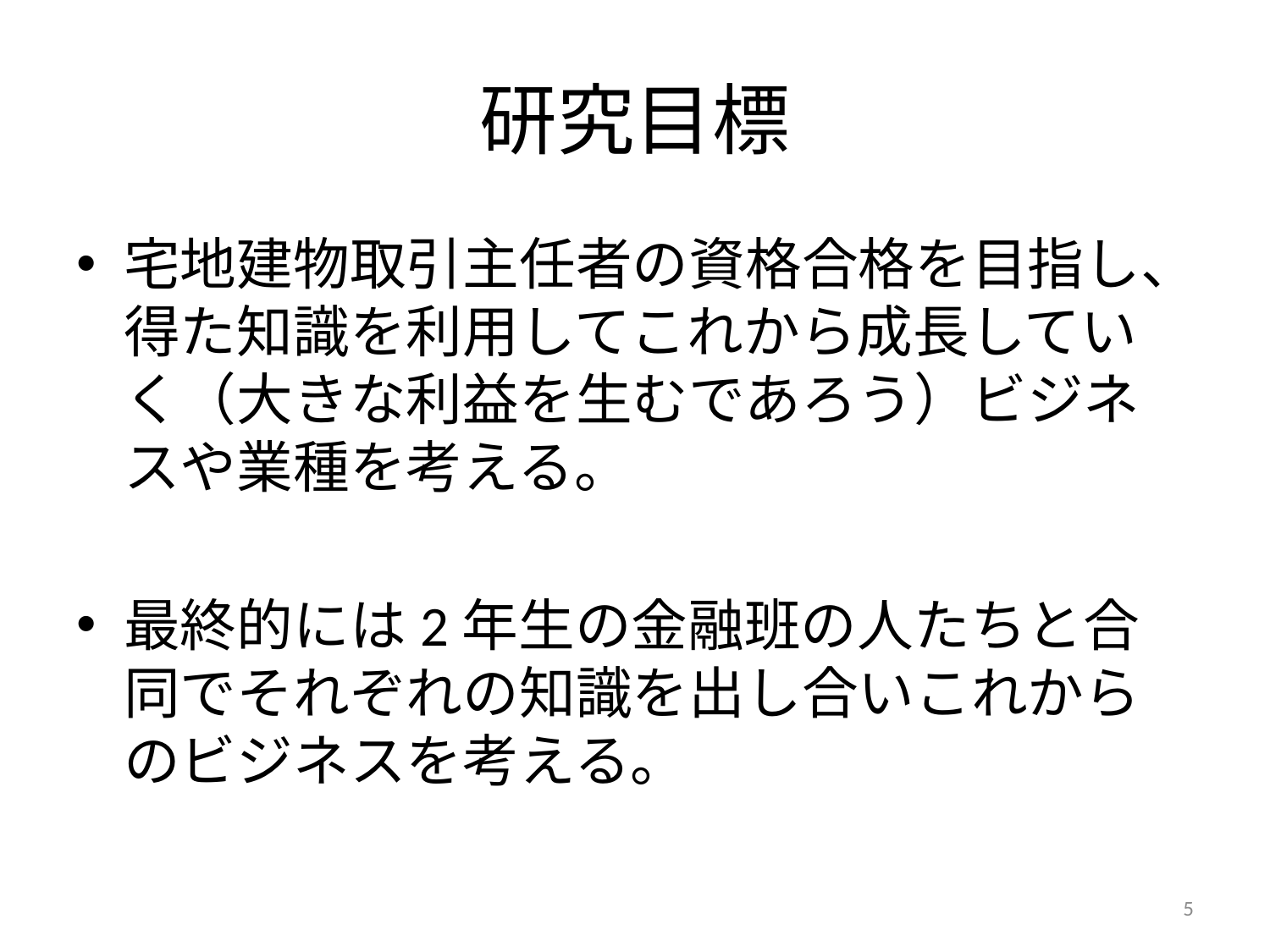

# 研究目標
宅地建物取引主任者の資格合格を目指し、得た知識を利用してこれから成長していく（大きな利益を生むであろう）ビジネスや業種を考える。

最終的には2年生の金融班の人たちと合同でそれぞれの知識を出し合いこれからのビジネスを考える。
5